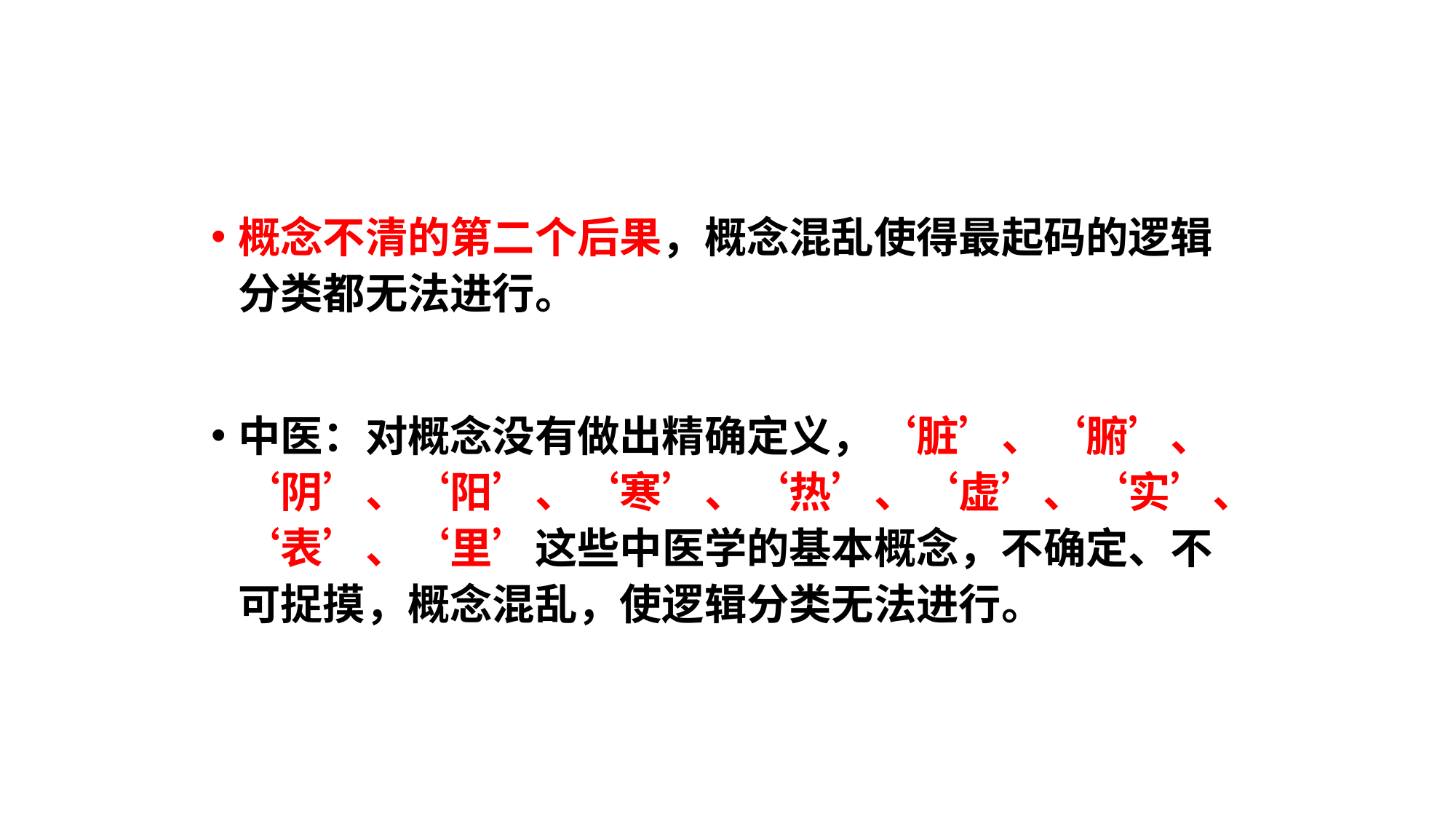

概念不清的第二个后果，概念混乱使得最起码的逻辑分类都无法进行。

中医：对概念没有做出精确定义，‘脏’、‘腑’、‘阴’、‘阳’、‘寒’、‘热’、‘虚’、‘实’、‘表’、‘里’这些中医学的基本概念，不确定、不可捉摸，概念混乱，使逻辑分类无法进行。